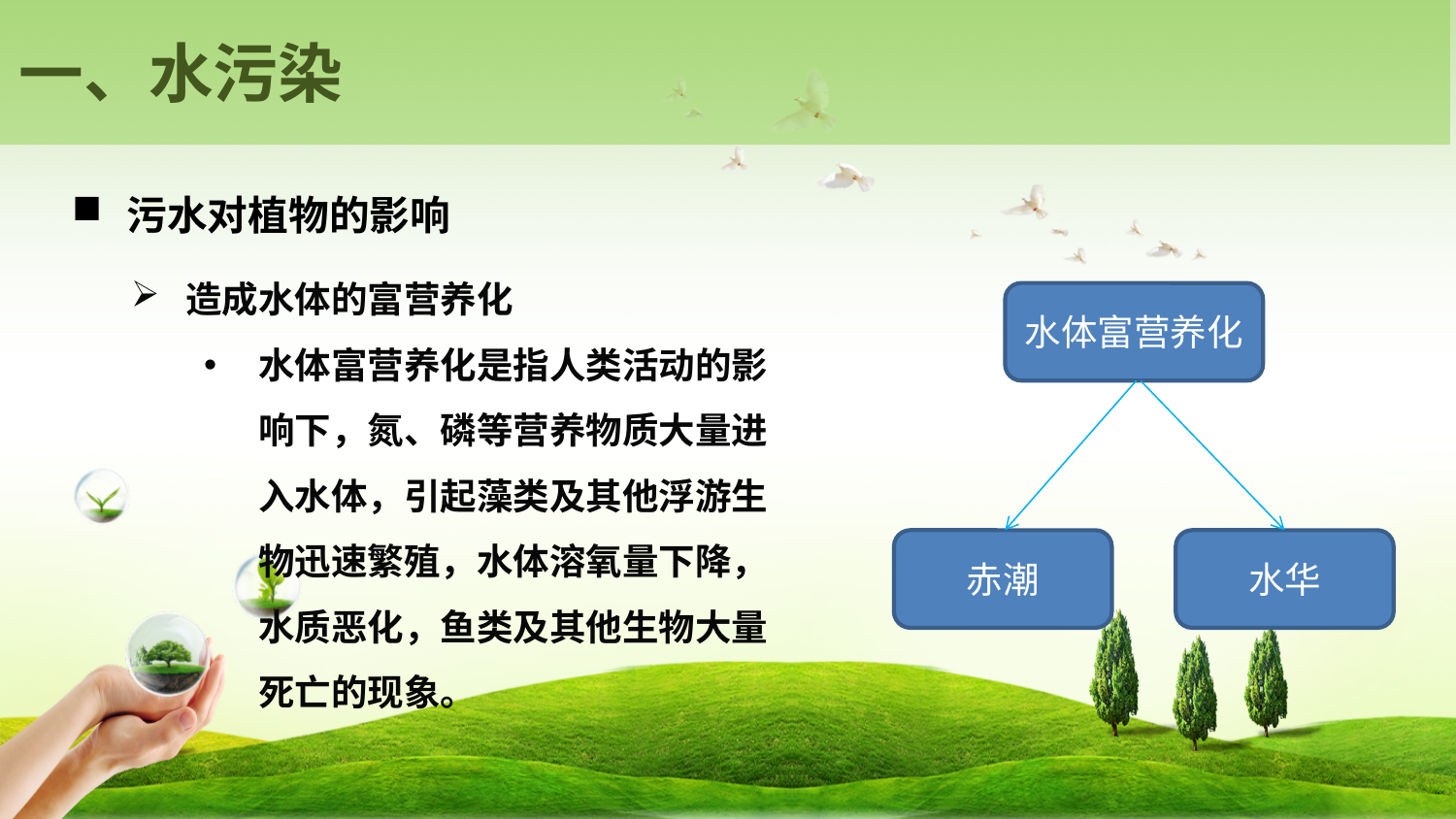

一、水污染
污水对植物的影响
造成水体的富营养化
水体富营养化是指人类活动的影响下，氮、磷等营养物质大量进入水体，引起藻类及其他浮游生物迅速繁殖，水体溶氧量下降，水质恶化，鱼类及其他生物大量死亡的现象。
水体富营养化
赤潮
水华